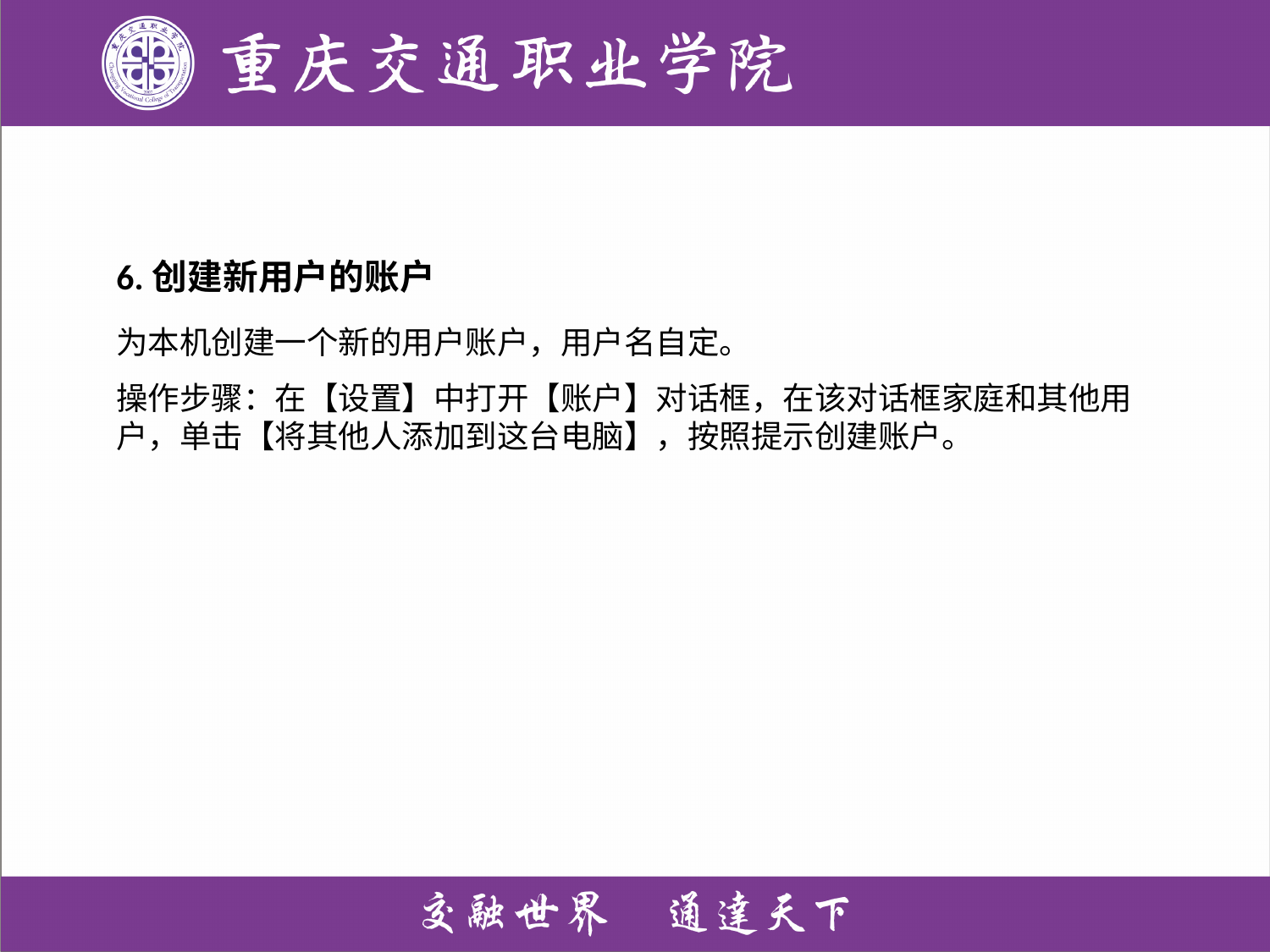

6.创建新用户的账户
为本机创建一个新的用户账户，用户名自定。
操作步骤：在【设置】中打开【账户】对话框，在该对话框家庭和其他用户，单击【将其他人添加到这台电脑】，按照提示创建账户。